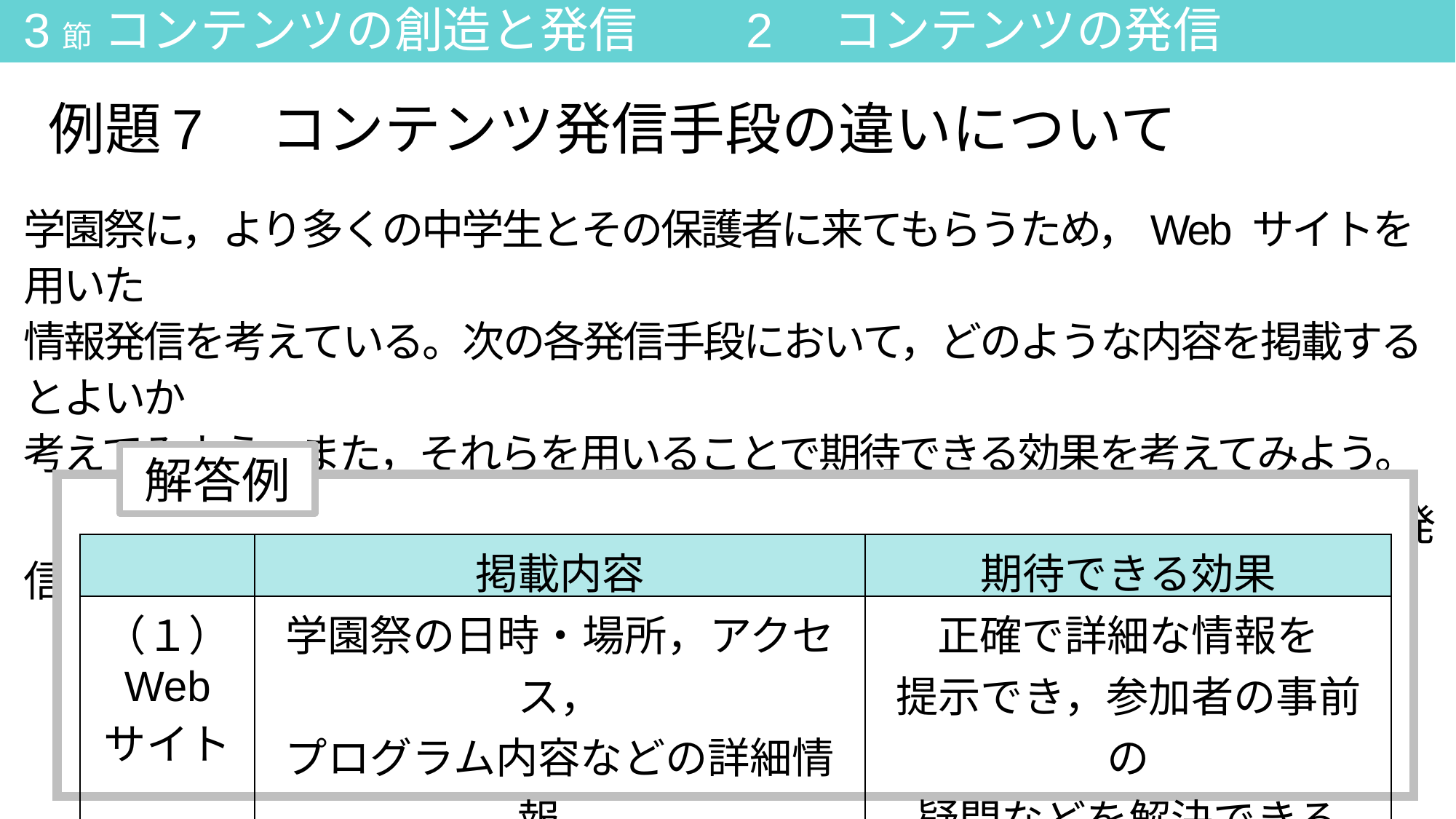

3節 コンテンツの創造と発信　　2　コンテンツの発信
# 例題7　コンテンツ発信手段の違いについて
学園祭に，より多くの中学生とその保護者に来てもらうため，Web サイトを用いた
情報発信を考えている。次の各発信手段において，どのような内容を掲載するとよいか
考えてみよう。また，それらを用いることで期待できる効果を考えてみよう。
（１）Webサイトによる発信　　　　　　　　　　　　（２）SNSによる発信
解答例

|  | 掲載内容 | 期待できる効果 |
| --- | --- | --- |
| （１） Web サイト | 学園祭の日時・場所，アクセス， プログラム内容などの詳細情報， よくある質問とその回答 | 正確で詳細な情報を 提示でき，参加者の事前の 疑問などを解決できる |